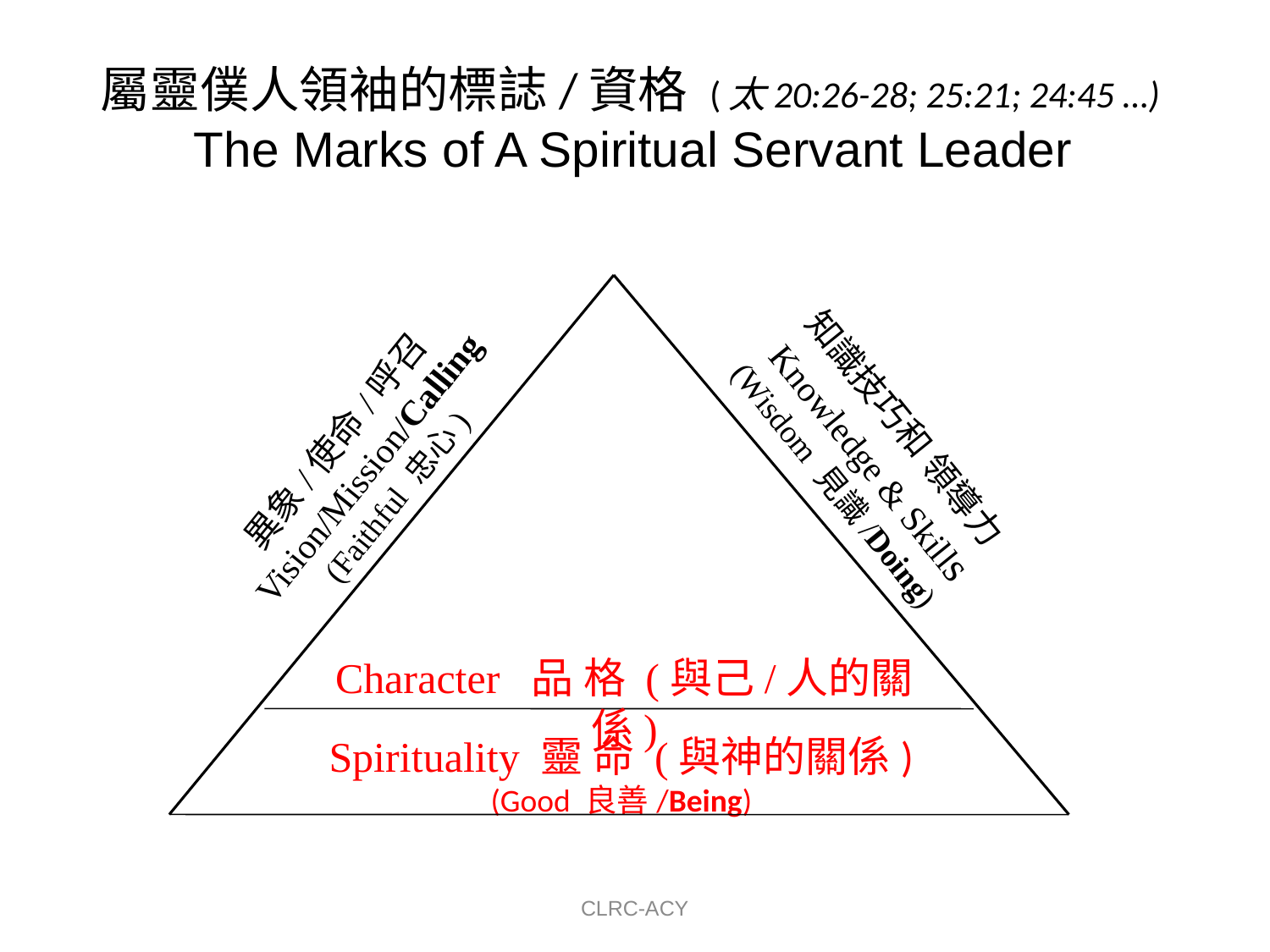

# 屬靈僕人領袖的標誌/資格 (太20:26-28; 25:21; 24:45 …) The Marks of A Spiritual Servant Leader

知識技巧和 領導力
 Knowledge & Skills
(Wisdom 見識/Doing)
異象/使命/呼召
Vision/Mission/Calling
(Faithful 忠心)
Character  品 格 (與己/人的關係)

Spirituality 靈 命 (與神的關係)
(Good 良善/Being)

CLRC-ACY